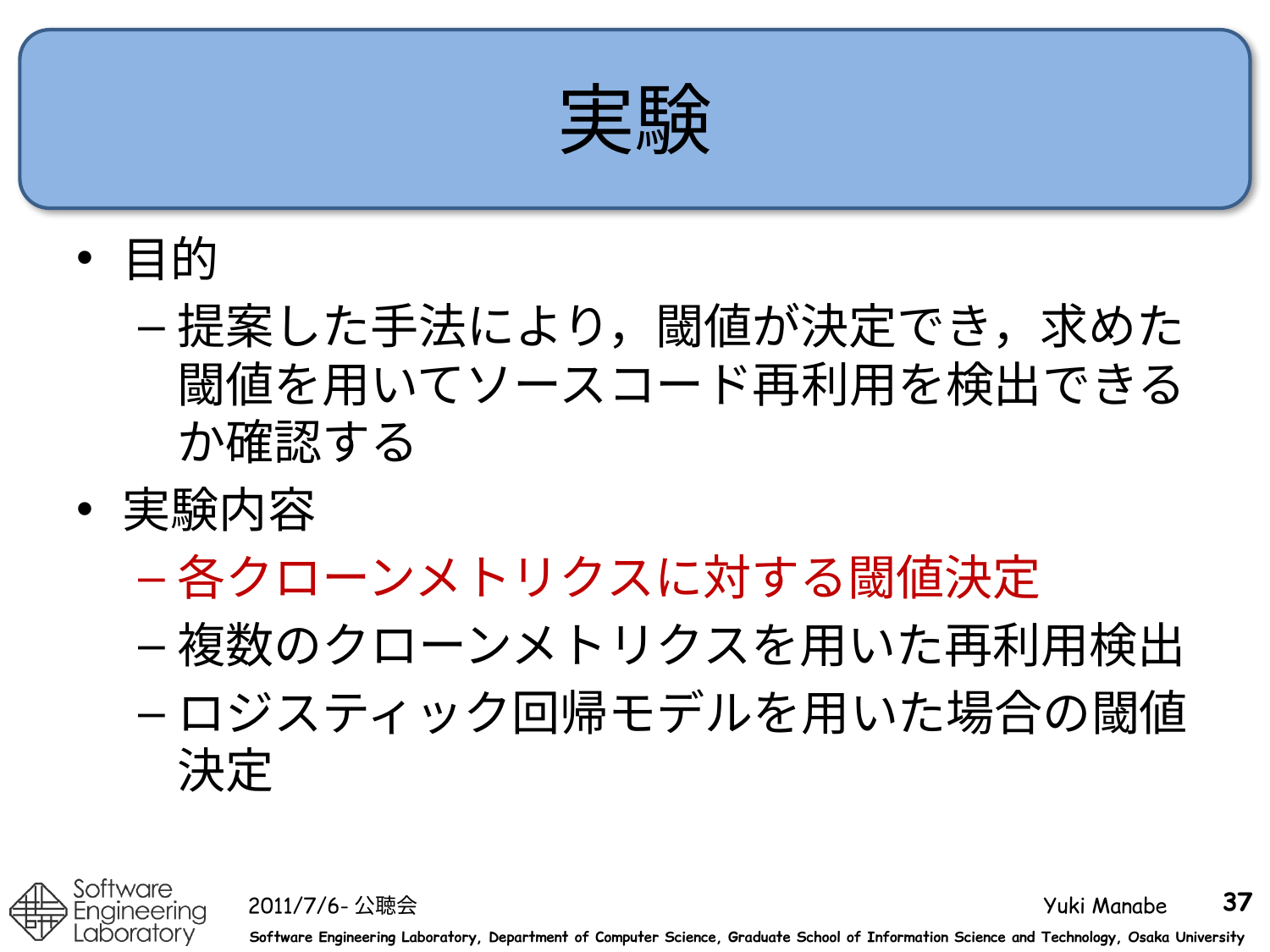

# 実験
目的
提案した手法により，閾値が決定でき，求めた閾値を用いてソースコード再利用を検出できるか確認する
実験内容
各クローンメトリクスに対する閾値決定
複数のクローンメトリクスを用いた再利用検出
ロジスティック回帰モデルを用いた場合の閾値決定
37
2011/7/6-公聴会
Yuki Manabe